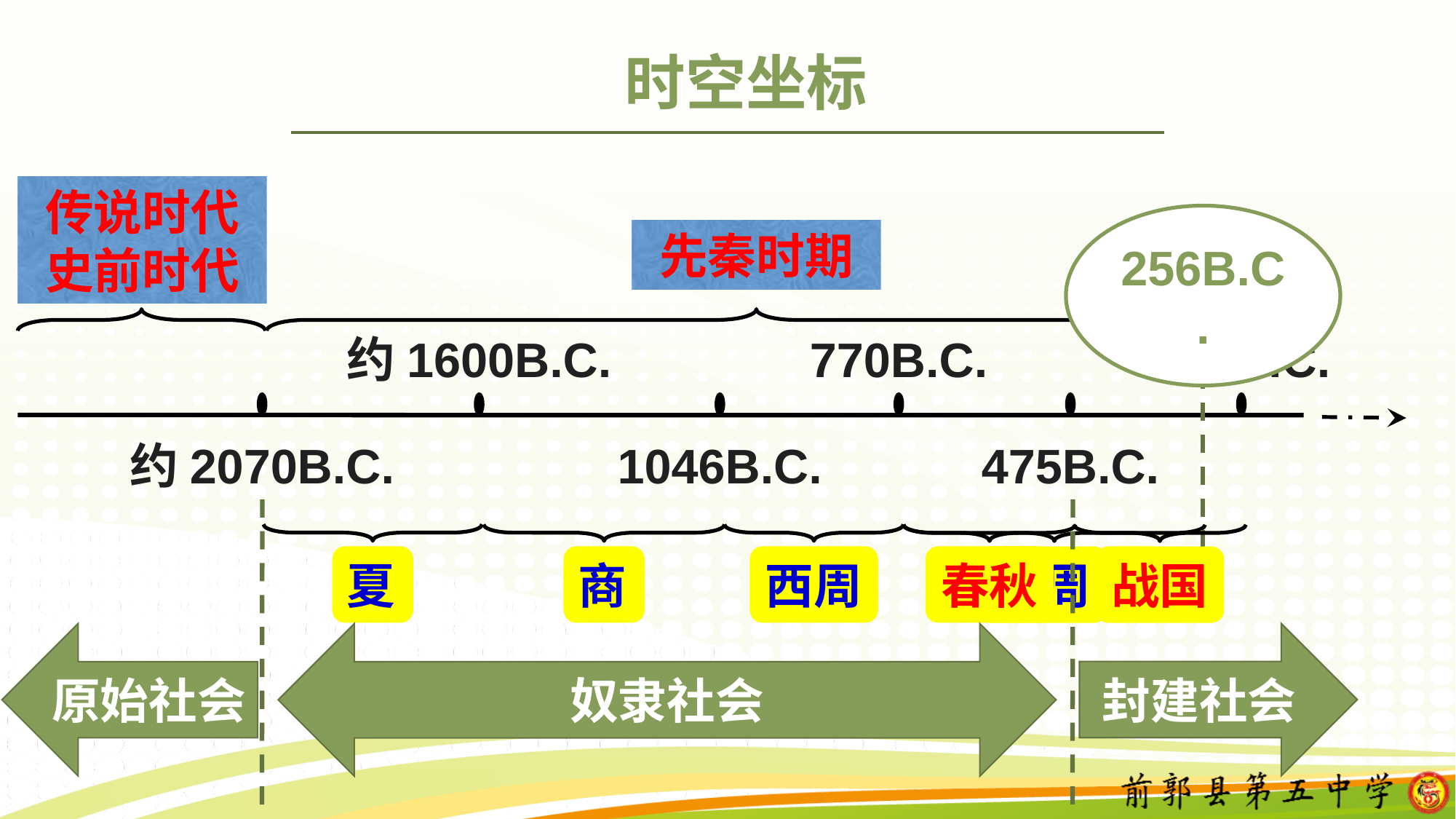

时空坐标
传说时代
史前时代

256B.C.
先秦时期
约1600B.C.
770B.C.
221B.C.

约2070B.C.
1046B.C.
475B.C.

夏
商
西周
春秋
东周
战国
封建社会
原始社会
奴隶社会